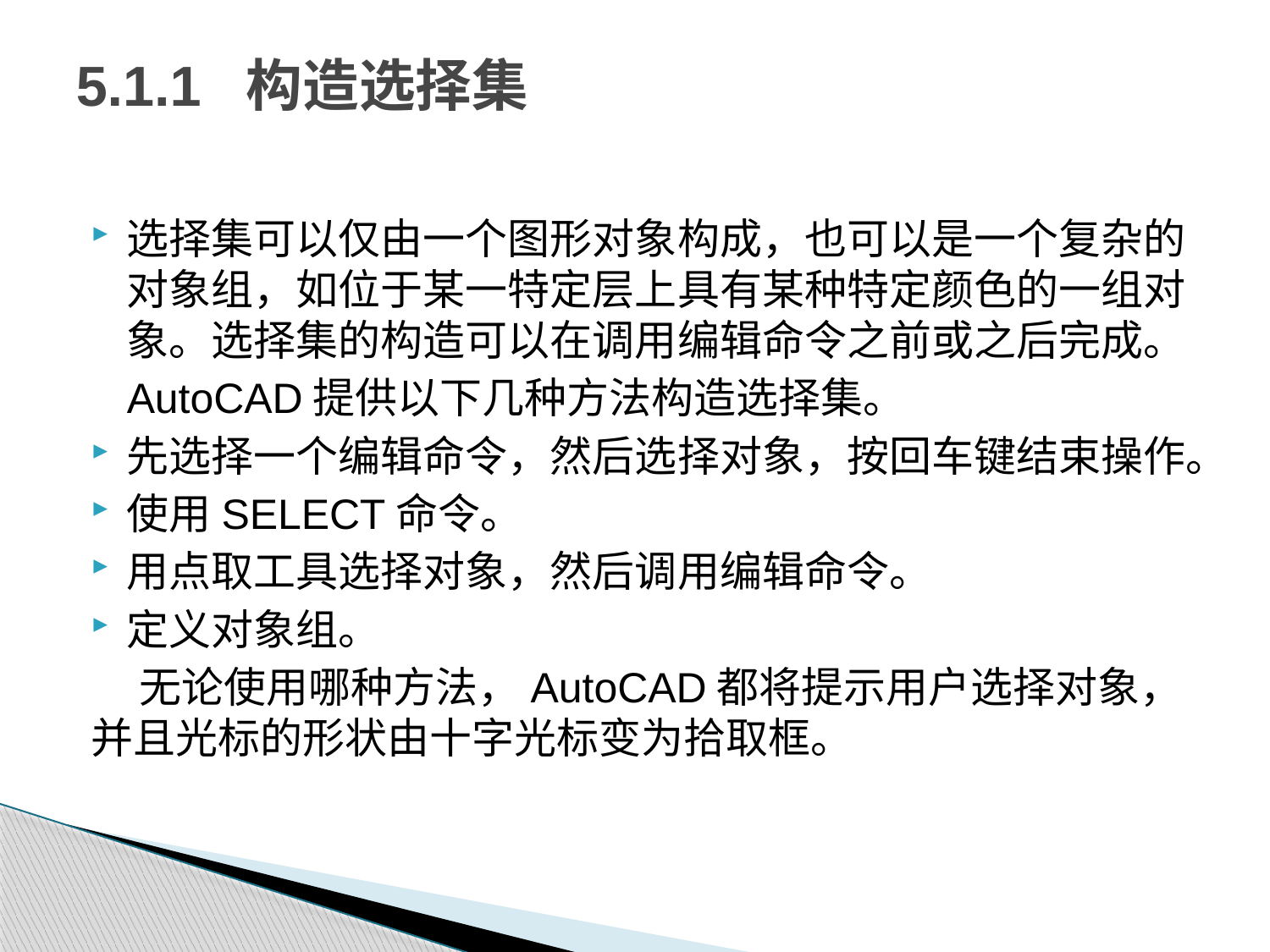

# 5.1.1  构造选择集
选择集可以仅由一个图形对象构成，也可以是一个复杂的对象组，如位于某一特定层上具有某种特定颜色的一组对象。选择集的构造可以在调用编辑命令之前或之后完成。
   AutoCAD提供以下几种方法构造选择集。
先选择一个编辑命令，然后选择对象，按回车键结束操作。
使用SELECT命令。
用点取工具选择对象，然后调用编辑命令。
定义对象组。
    无论使用哪种方法，AutoCAD都将提示用户选择对象，并且光标的形状由十字光标变为拾取框。